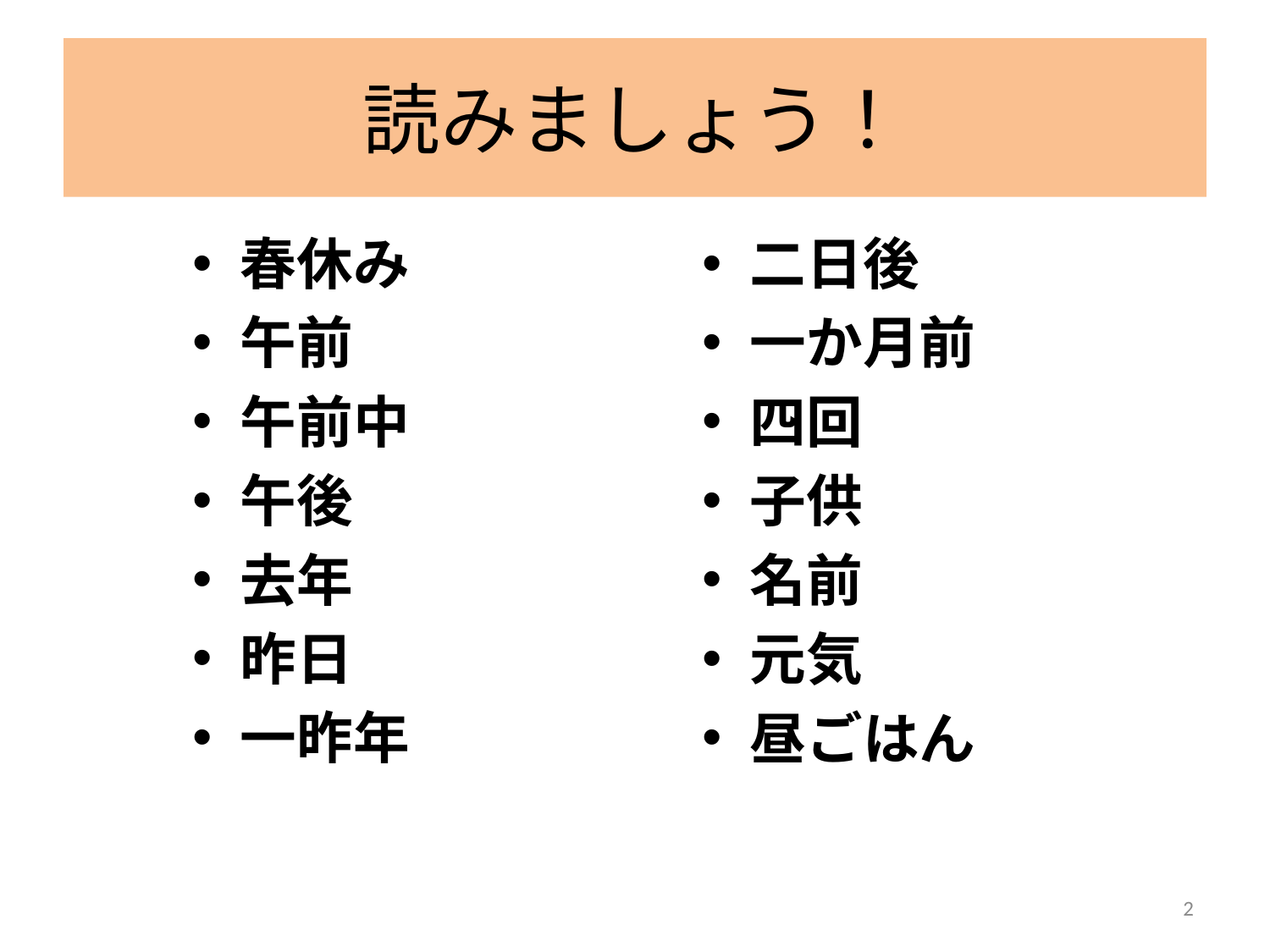

# 読みましょう！
春休み
午前
午前中
午後
去年
昨日
一昨年

二日後
一か月前
四回
子供
名前
元気
昼ごはん

2